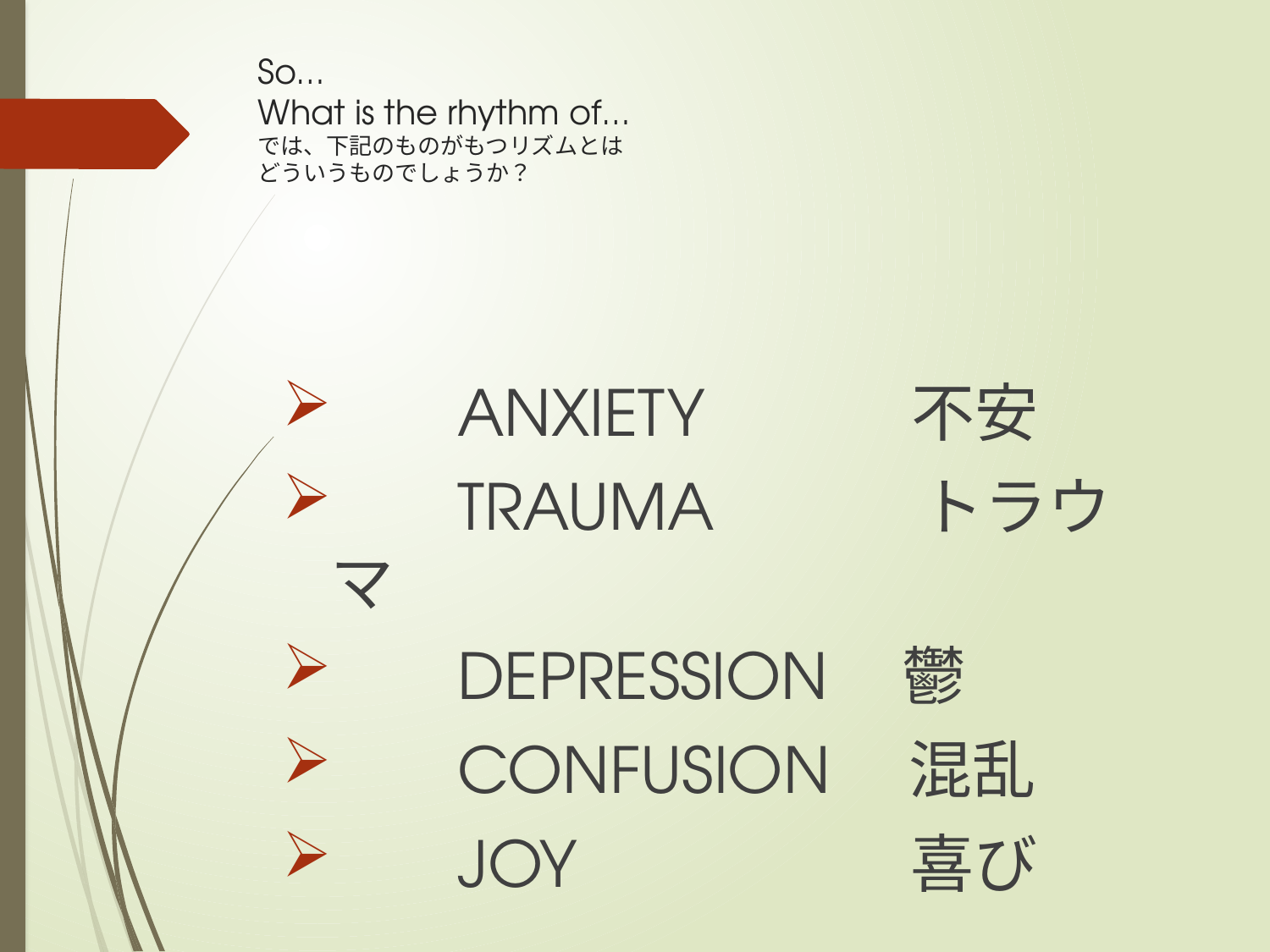

# So… What is the rhythm of… では、下記のものがもつリズムとは どういうものでしょうか？
	ANXIETY　　　不安
	TRAUMA　　　トラウマ
	DEPRESSION	　鬱
	CONFUSION　混乱
	JOY　　　　　喜び